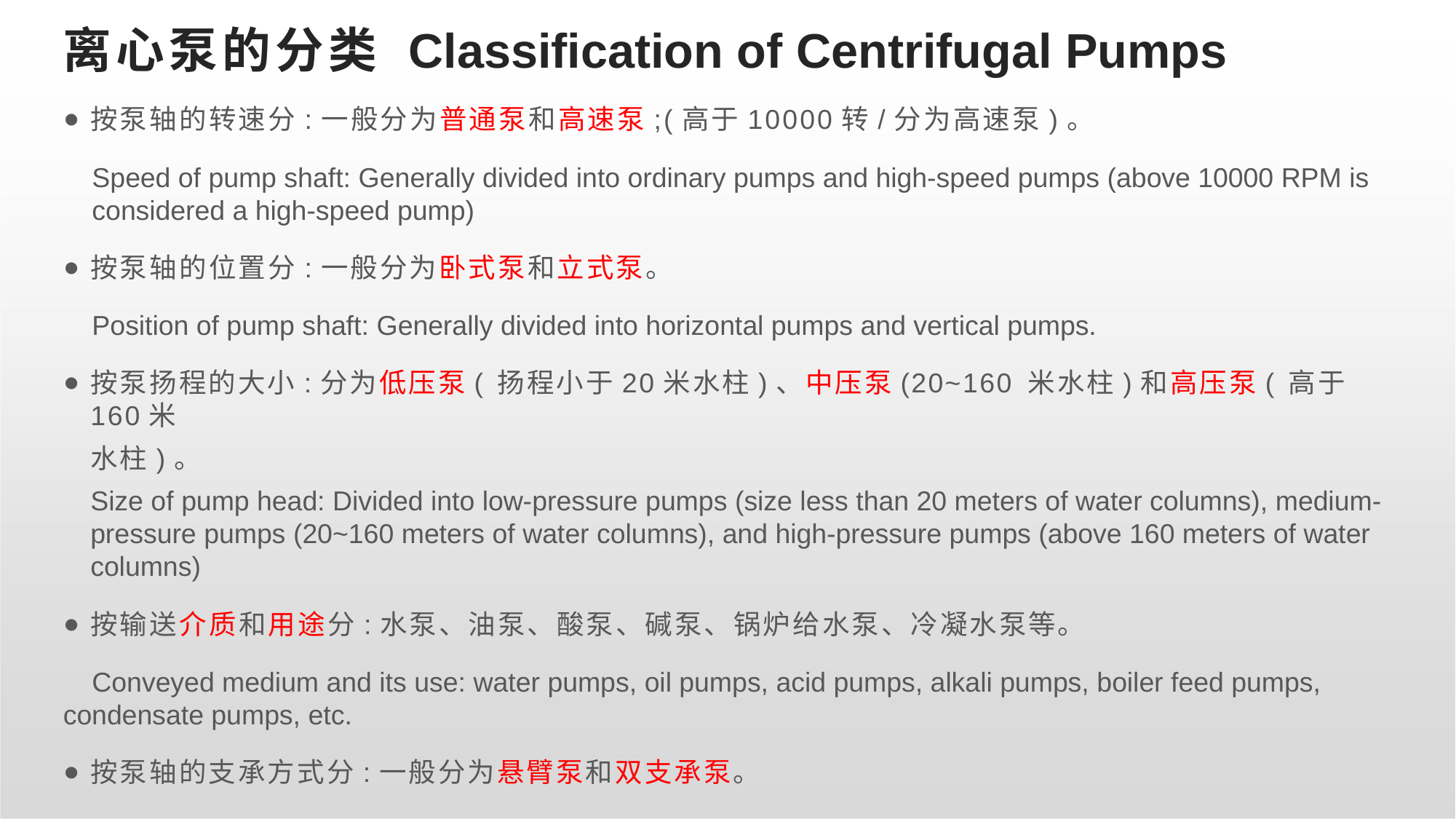

# 离心泵的分类 Classification of Centrifugal Pumps
按泵轴的转速分:一般分为普通泵和高速泵;(高于10000转/分为高速泵)。
	Speed of pump shaft: Generally divided into ordinary pumps and high-speed pumps (above 10000 RPM is 	considered a high-speed pump)
按泵轴的位置分:一般分为卧式泵和立式泵。
	Position of pump shaft: Generally divided into horizontal pumps and vertical pumps.
按泵扬程的大小:分为低压泵( 扬程小于20米水柱)、中压泵(20~160 米水柱)和高压泵( 高于160米
水柱)。
Size of pump head: Divided into low-pressure pumps (size less than 20 meters of water columns), medium-pressure pumps (20~160 meters of water columns), and high-pressure pumps (above 160 meters of water columns)
按输送介质和用途分:水泵、油泵、酸泵、碱泵、锅炉给水泵、冷凝水泵等。
	Conveyed medium and its use: water pumps, oil pumps, acid pumps, alkali pumps, boiler feed pumps, 	condensate pumps, etc.
按泵轴的支承方式分:一般分为悬臂泵和双支承泵。
	Support method of pump shaft: Generally divided into cantilever pumps and double-support pumps